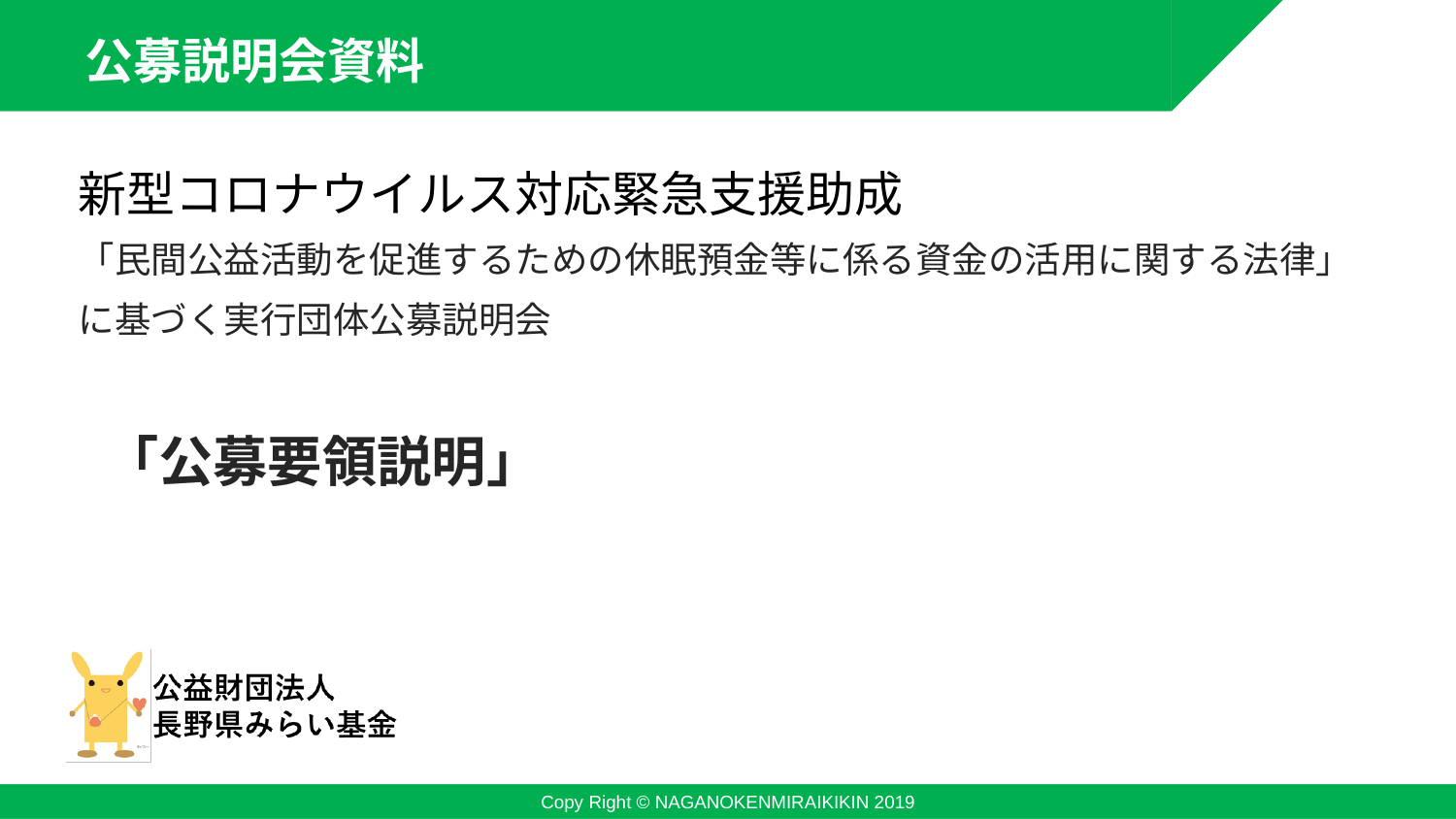

公募説明会資料
新型コロナウイルス対応緊急支援助成
「民間公益活動を促進するための休眠預金等に係る資金の活用に関する法律」に基づく実行団体公募説明会

 「公募要領説明」
Copy Right © NAGANOKENMIRAIKIKIN 2019